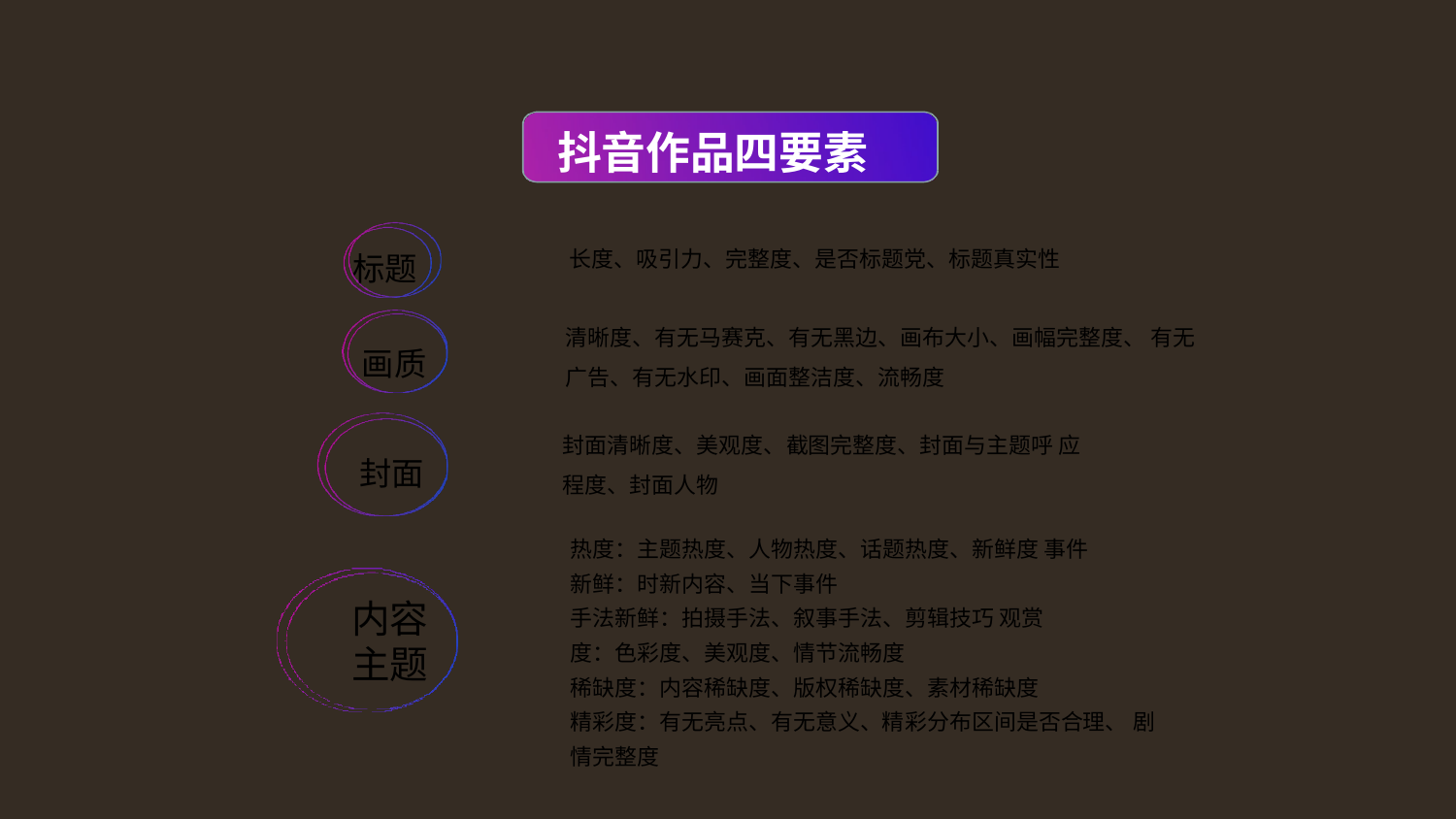

# 抖音作品四要素

长度、吸引力、完整度、是否标题党、标题真实性
标题

清晰度、有无马赛克、有无黑边、画布大小、画幅完整度、 有无广告、有无水印、画面整洁度、流畅度

画质

封面清晰度、美观度、截图完整度、封面与主题呼 应程度、封面人物

封面
热度：主题热度、人物热度、话题热度、新鲜度 事件新鲜：时新内容、当下事件
手法新鲜：拍摄手法、叙事手法、剪辑技巧 观赏度：色彩度、美观度、情节流畅度
稀缺度：内容稀缺度、版权稀缺度、素材稀缺度
精彩度：有无亮点、有无意义、精彩分布区间是否合理、 剧情完整度

内容 主题